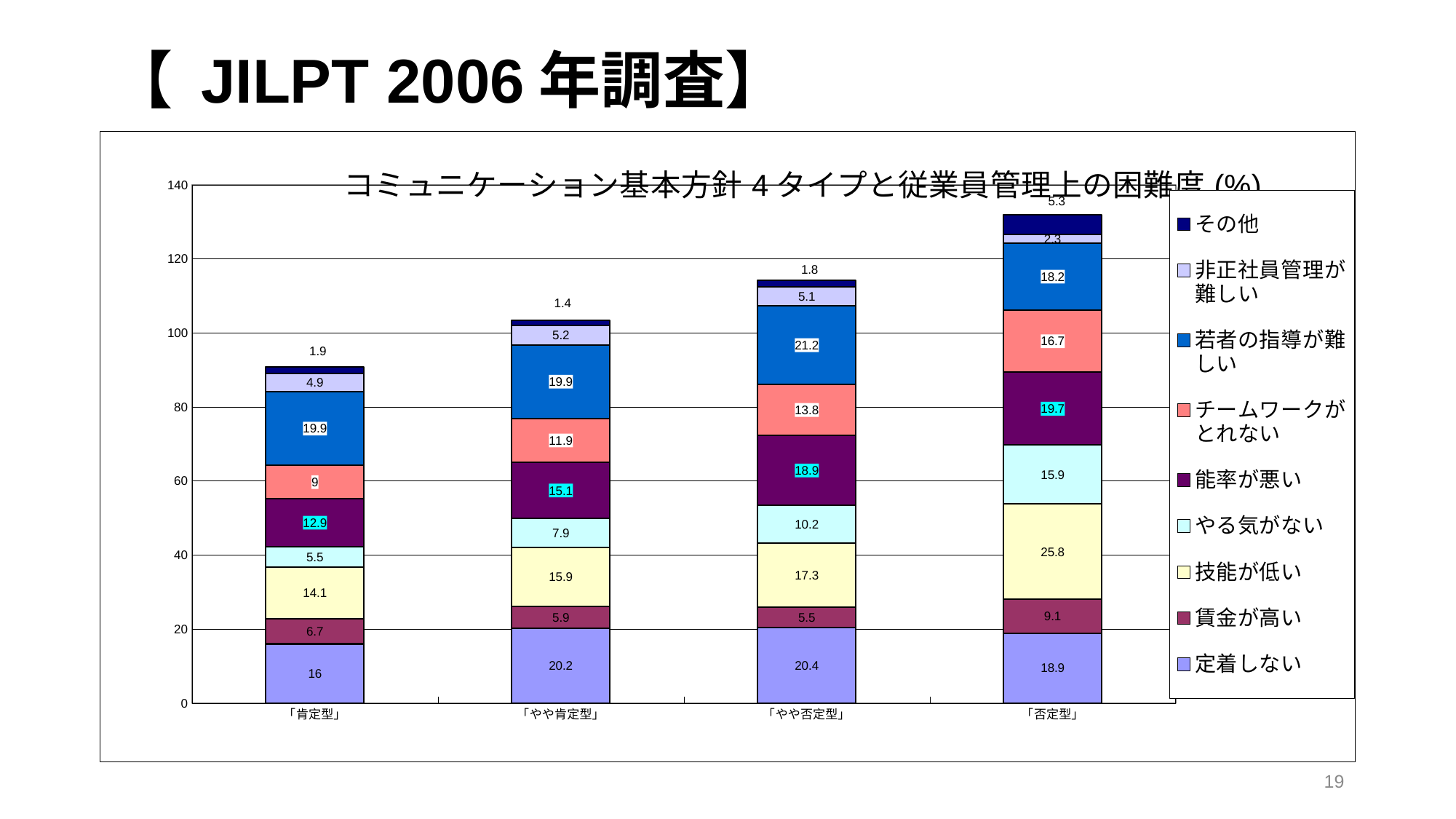

# 【 JILPT 2006年調査】

### Chart: コミュニケーション基本方針4タイプと従業員管理上の困難度(%)

| Category | 定着しない | 賃金が高い | 技能が低い | やる気がない | 能率が悪い | チームワークがとれない | 若者の指導が難しい | 非正社員管理が難しい | その他 |
|---|---|---|---|---|---|---|---|---|---|
| ｢肯定型｣ | 16.0 | 6.7 | 14.1 | 5.5 | 12.9 | 9.0 | 19.9 | 4.9 | 1.9000000000000001 |
| ｢やや肯定型｣ | 20.2 | 5.9 | 15.9 | 7.9 | 15.1 | 11.9 | 19.9 | 5.2 | 1.4 |
| ｢やや否定型｣ | 20.4 | 5.5 | 17.3 | 10.200000000000001 | 18.9 | 13.8 | 21.2 | 5.1 | 1.8 |
| ｢否定型｣ | 18.9 | 9.1 | 25.8 | 15.9 | 19.7 | 16.7 | 18.2 | 2.3 | 5.3 |
19